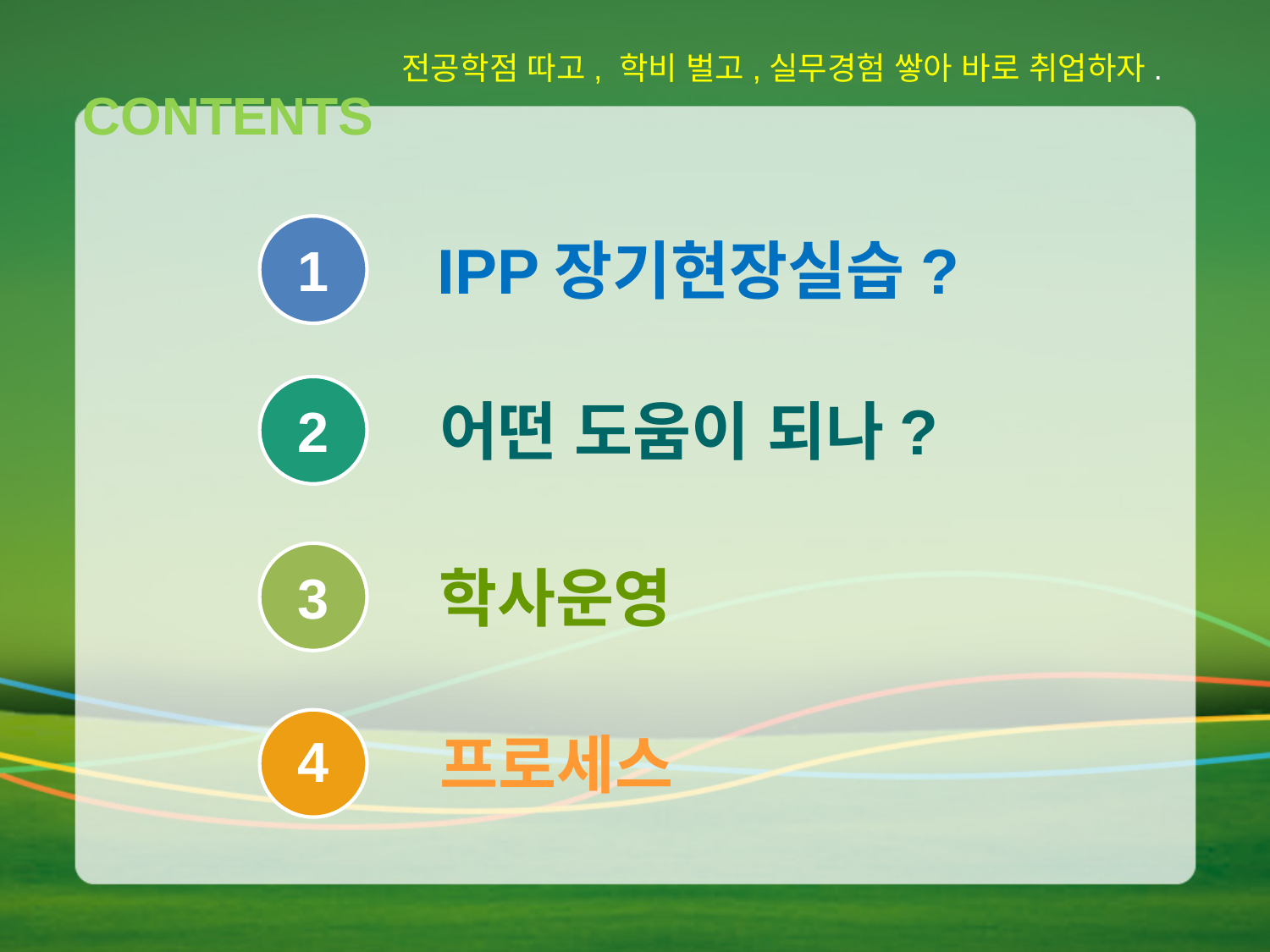

전공학점 따고, 학비 벌고,실무경험 쌓아 바로 취업하자.
CONTENTS

1
IPP장기현장실습?

2
어떤 도움이 되나?

3
학사운영

4
프로세스